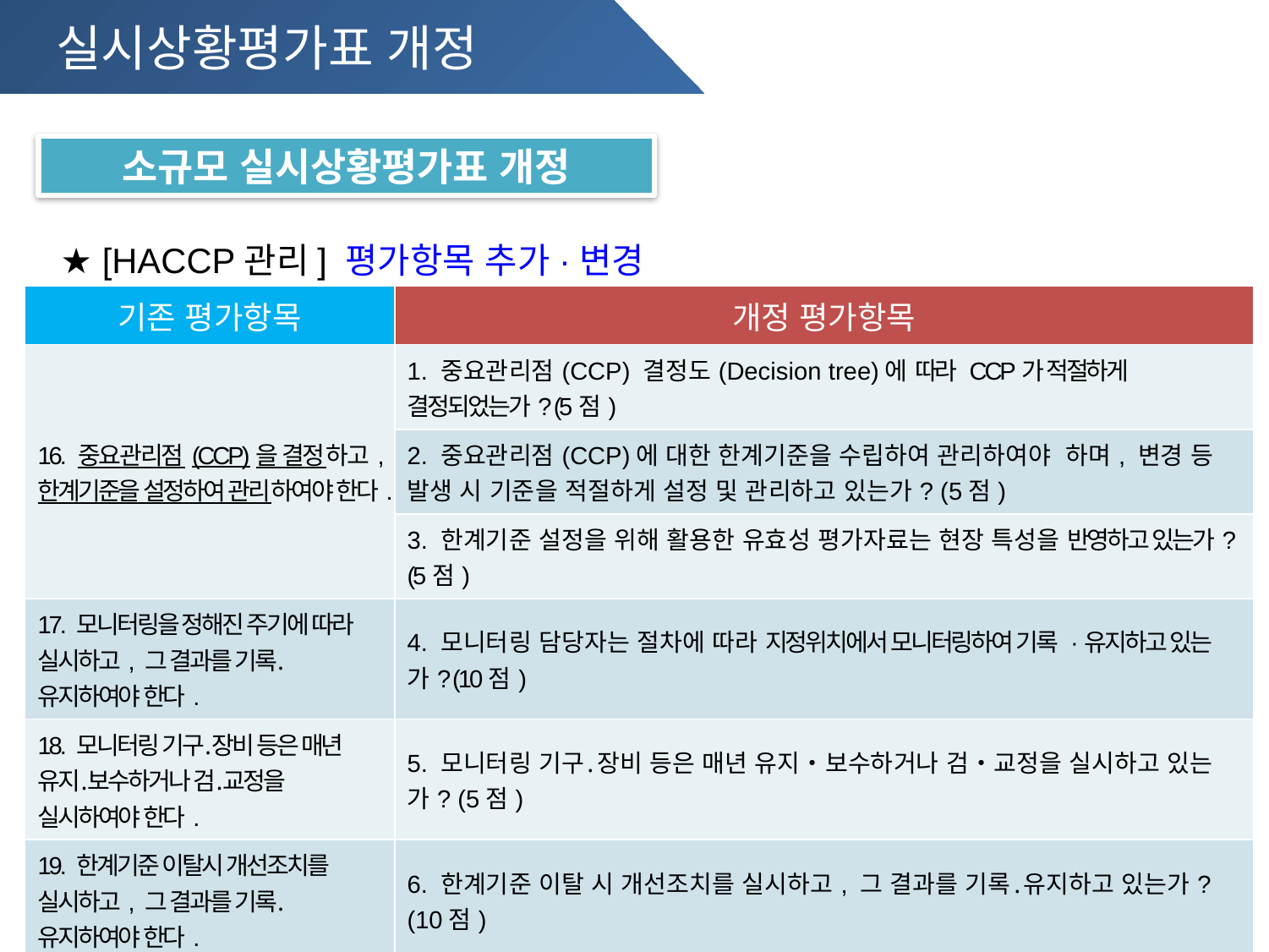

실시상황평가표 개정
소규모 실시상황평가표 개정
★ [HACCP관리] 평가항목 추가·변경
| 기존 평가항목 | 개정 평가항목 |
| --- | --- |
| 16. 중요관리점(CCP)을 결정하고, 한계기준을 설정하여 관리하여야 한다. | 1. 중요관리점(CCP) 결정도(Decision tree)에 따라 CCP가 적절하게 결정되었는가? (5점) |
|  | 2. 중요관리점(CCP)에 대한 한계기준을 수립하여 관리하여야 하며, 변경 등 발생 시 기준을 적절하게 설정 및 관리하고 있는가? (5점) |
|  | 3. 한계기준 설정을 위해 활용한 유효성 평가자료는 현장 특성을 반영하고 있는가? (5점) |
| 17. 모니터링을 정해진 주기에 따라 실시하고, 그 결과를 기록․유지하여야 한다. | 4. 모니터링 담당자는 절차에 따라 지정위치에서 모니터링하여 기록 ·유지하고 있는가? (10점) |
| 18. 모니터링 기구․장비 등은 매년 유지․보수하거나 검․교정을 실시하여야 한다. | 5. 모니터링 기구․장비 등은 매년 유지・보수하거나 검・교정을 실시하고 있는가? (5점) |
| 19. 한계기준 이탈시 개선조치를 실시하고, 그 결과를 기록․유지하여야 한다. | 6. 한계기준 이탈 시 개선조치를 실시하고, 그 결과를 기록․유지하고 있는가? (10점) |
| 20. CCP) 대한 관리상황을 정해진 주기에 따라 검증하고, 그 결과를 기록․유지 | 7. 중요관리점(CCP)에 대한 관리상황을 정해진 주기에 따라 검증하고, 그 결과를 기록․유지하고 있는가? (5점) |
|  | 8. 종업원을 대상으로 정해진 주기에 따라 위생 및 HACCP관리 교육을 실시하고 있는가? (5점) |
34